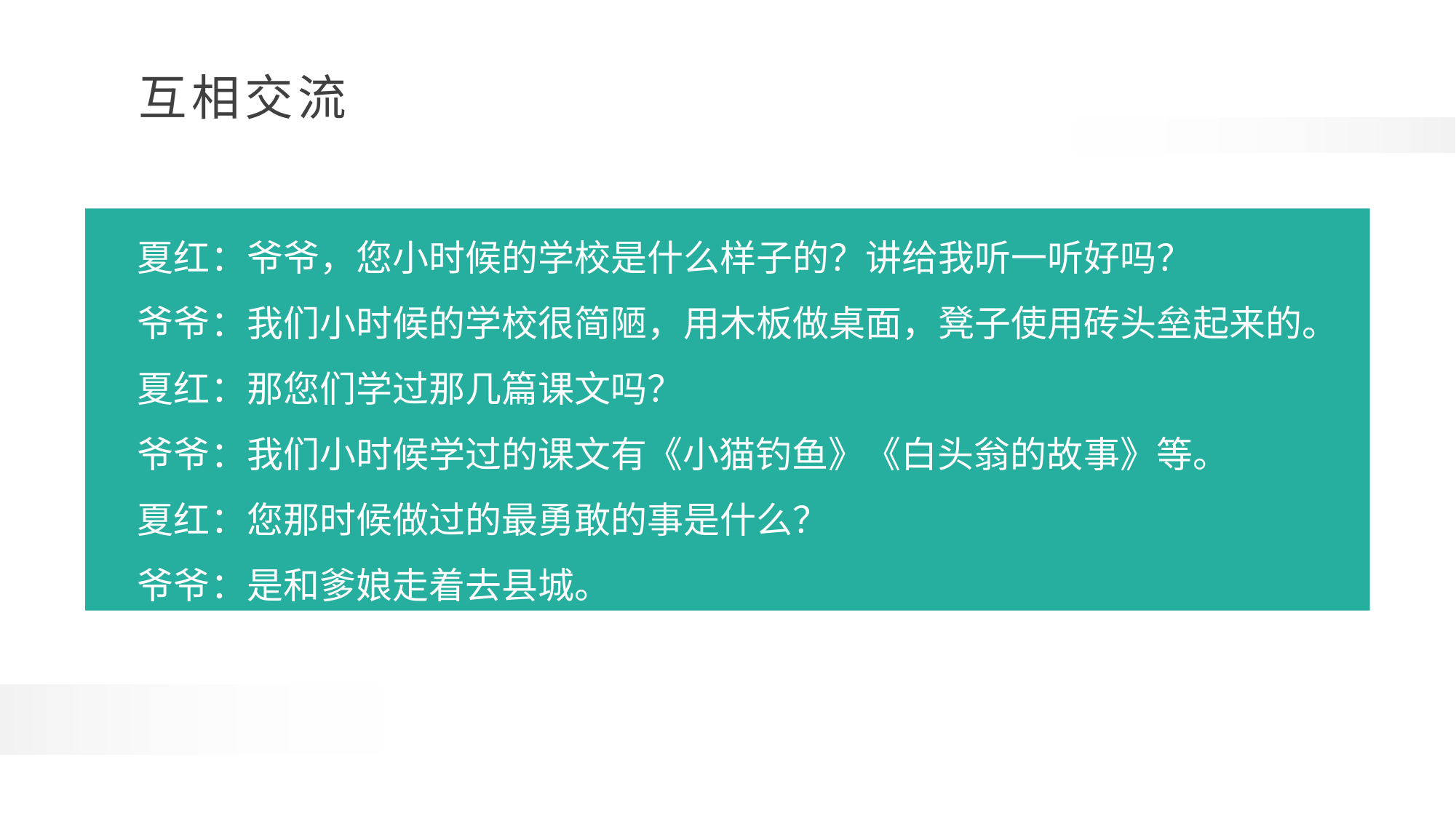

夏红：爷爷，您小时候的学校是什么样子的？讲给我听一听好吗？
    爷爷：我们小时候的学校很简陋，用木板做桌面，凳子使用砖头垒起来的。
    夏红：那您们学过那几篇课文吗？
    爷爷：我们小时候学过的课文有《小猫钓鱼》《白头翁的故事》等。
    夏红：您那时候做过的最勇敢的事是什么？
    爷爷：是和爹娘走着去县城。